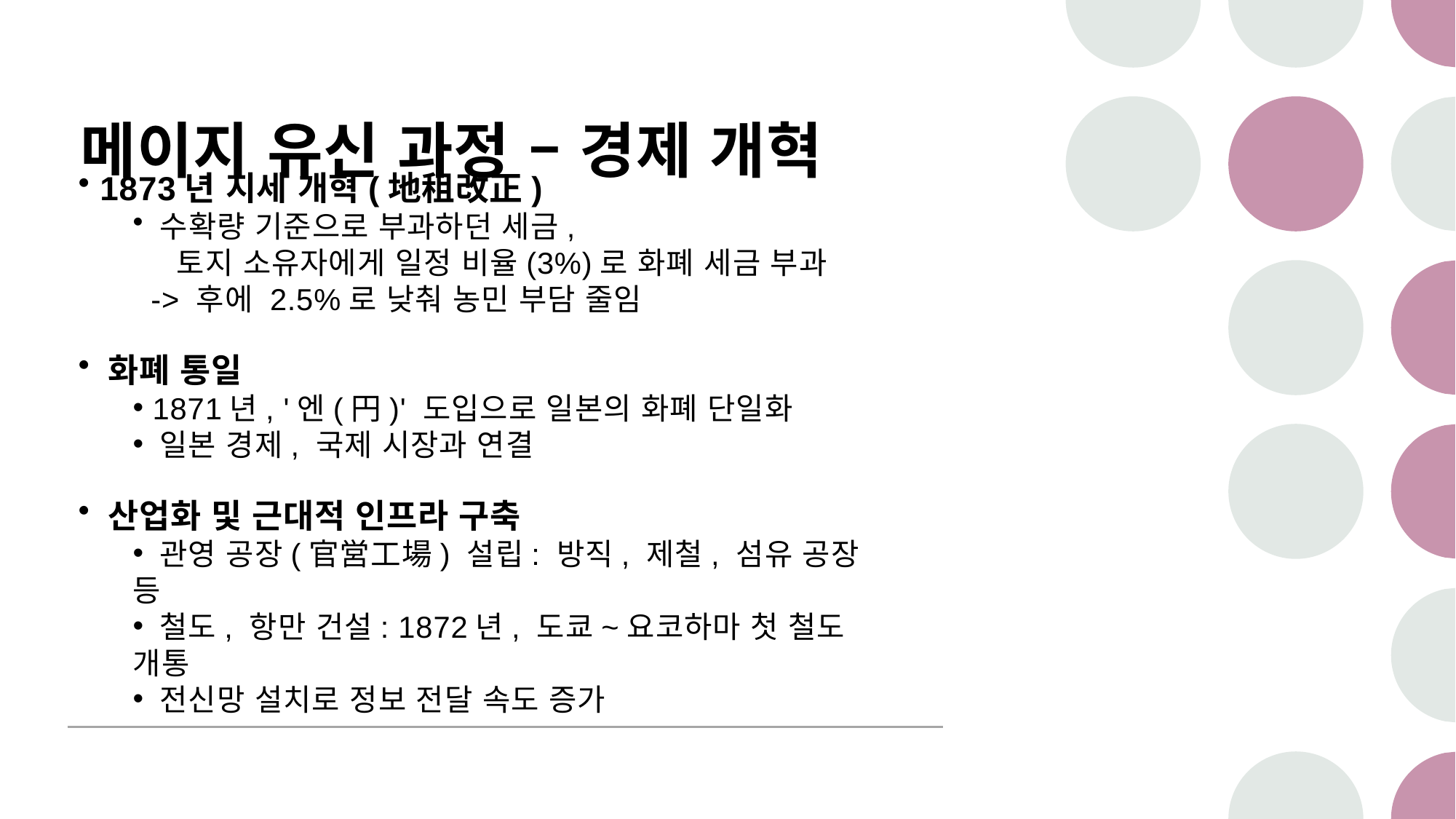

# 메이지 유신 과정 – 경제 개혁
 1873년 지세 개혁(地租改正)
 수확량 기준으로 부과하던 세금,
    토지 소유자에게 일정 비율(3%)로 화폐 세금 부과
  -> 후에 2.5%로 낮춰 농민 부담 줄임

 화폐 통일
 1871년, '엔(円)' 도입으로 일본의 화폐 단일화
 일본 경제, 국제 시장과 연결

 산업화 및 근대적 인프라 구축
 관영 공장(官営工場) 설립: 방직, 제철, 섬유 공장 등
 철도, 항만 건설: 1872년, 도쿄~요코하마 첫 철도 개통
 전신망 설치로 정보 전달 속도 증가